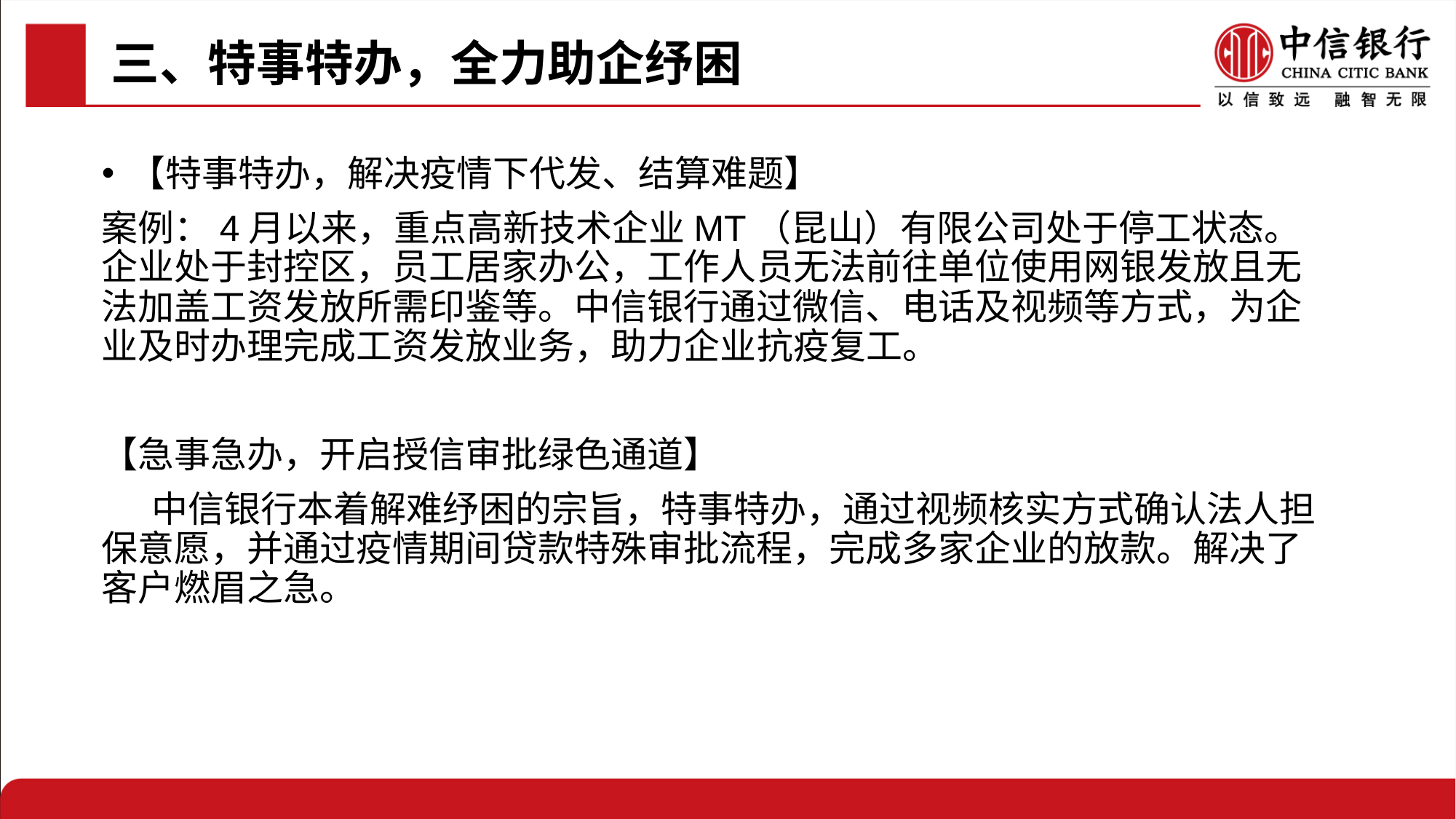

# 三、特事特办，全力助企纾困
【特事特办，解决疫情下代发、结算难题】
案例：4月以来，重点高新技术企业MT（昆山）有限公司处于停工状态。企业处于封控区，员工居家办公，工作人员无法前往单位使用网银发放且无法加盖工资发放所需印鉴等。中信银行通过微信、电话及视频等方式，为企业及时办理完成工资发放业务，助力企业抗疫复工。

【急事急办，开启授信审批绿色通道】
     中信银行本着解难纾困的宗旨，特事特办，通过视频核实方式确认法人担保意愿，并通过疫情期间贷款特殊审批流程，完成多家企业的放款。解决了客户燃眉之急。
8